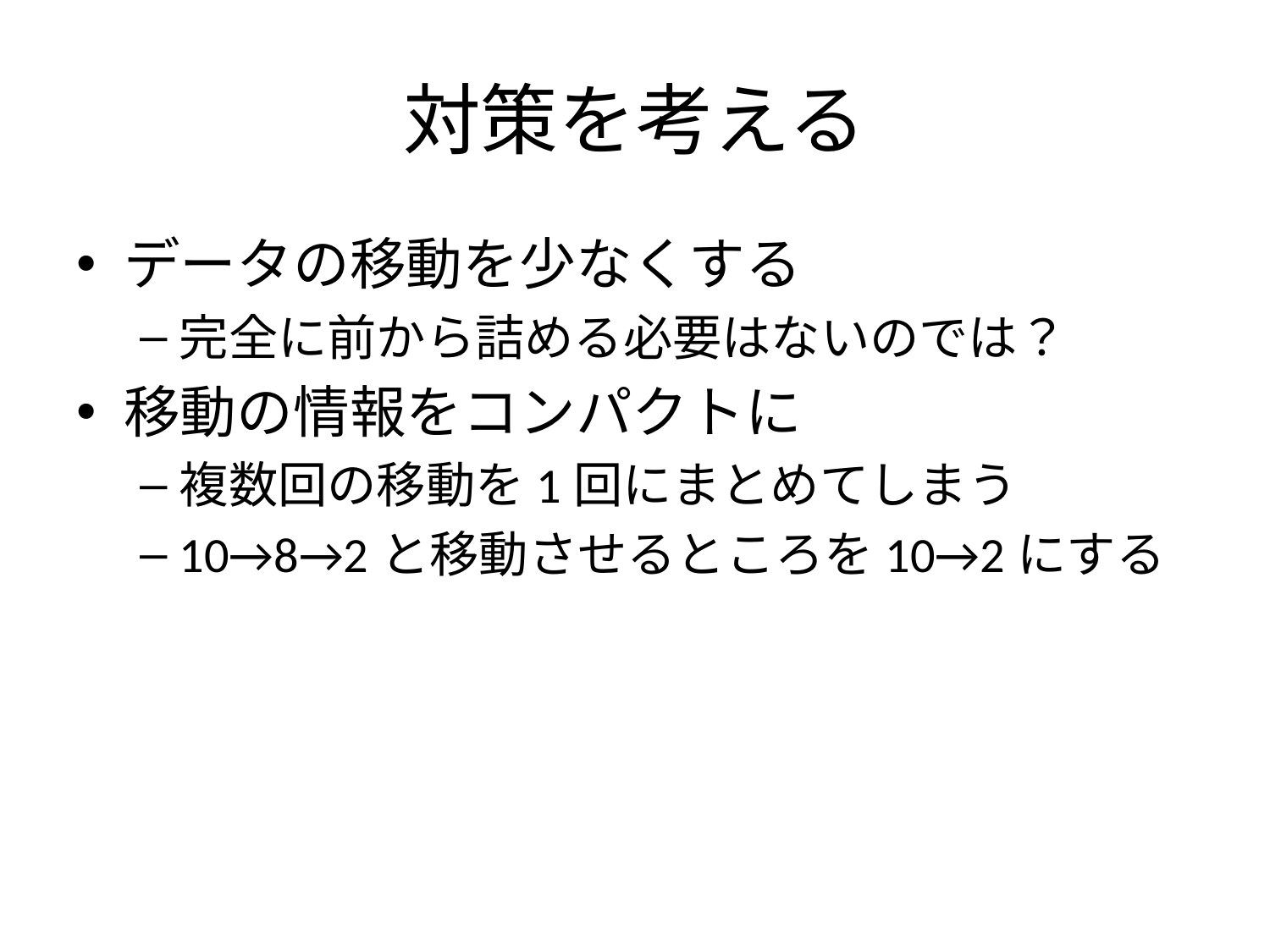

# 対策を考える
データの移動を少なくする
完全に前から詰める必要はないのでは？
移動の情報をコンパクトに
複数回の移動を1回にまとめてしまう
10→8→2と移動させるところを10→2にする